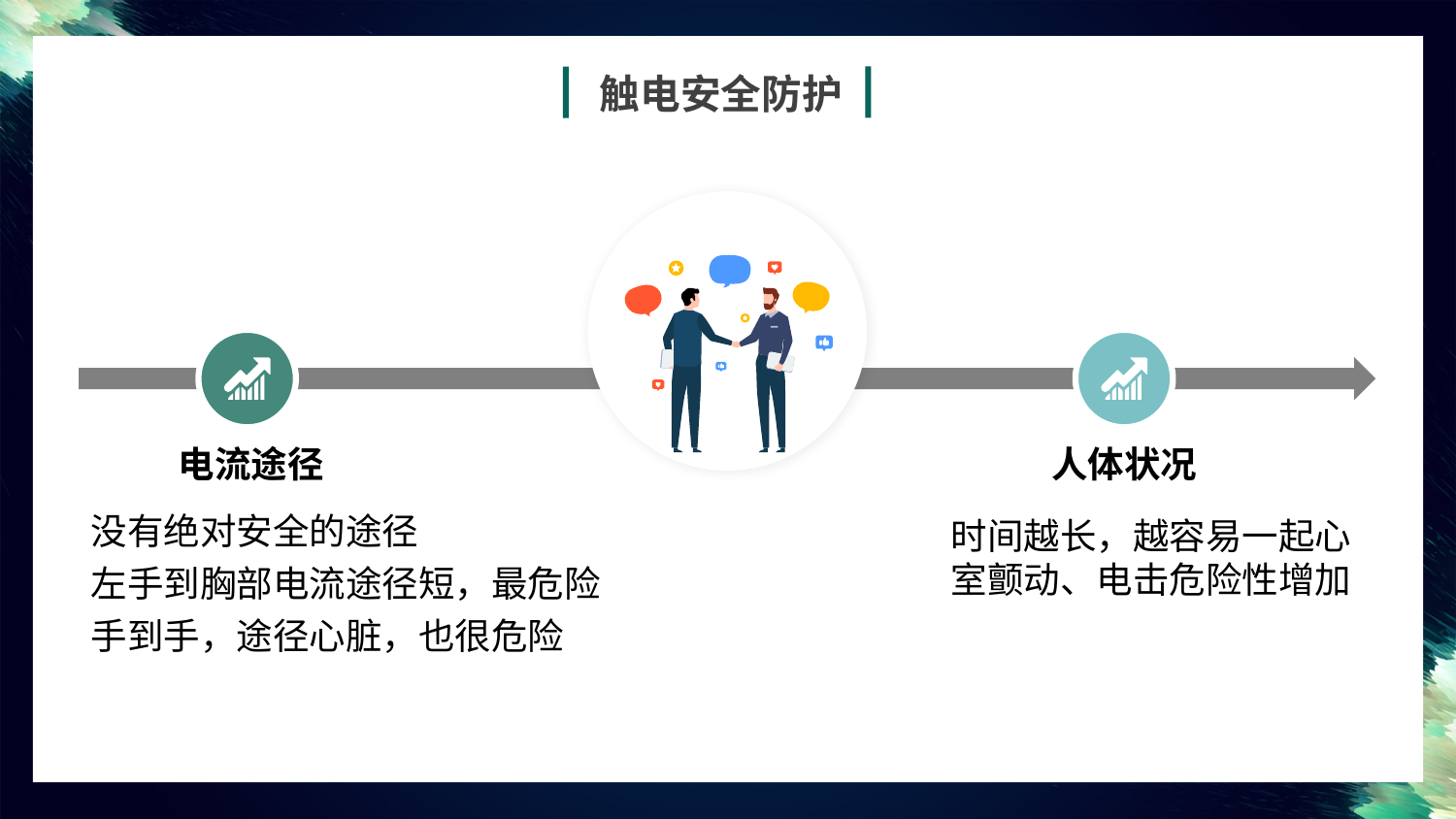

触电安全防护

电流途径
人体状况
没有绝对安全的途径
左手到胸部电流途径短，最危险
手到手，途径心脏，也很危险
时间越长，越容易一起心室颤动、电击危险性增加